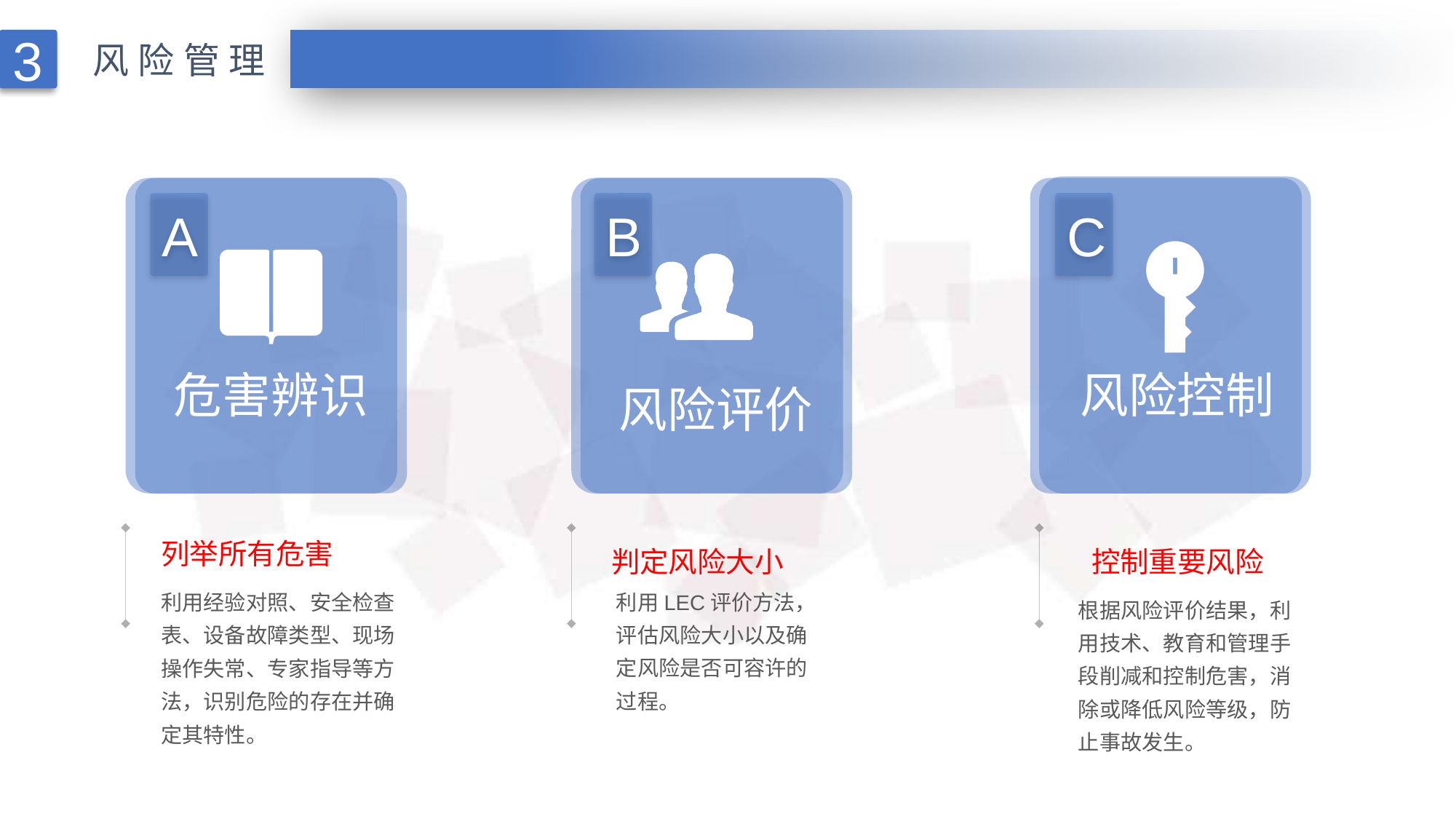

3

风险管理

危害辨识

风险评价

 风险控制
C
A
B

列举所有危害
判定风险大小
 控制重要风险
利用经验对照、安全检查表、设备故障类型、现场操作失常、专家指导等方法，识别危险的存在并确定其特性。
利用LEC评价方法，评估风险大小以及确定风险是否可容许的过程。
根据风险评价结果，利用技术、教育和管理手段削减和控制危害，消除或降低风险等级，防止事故发生。